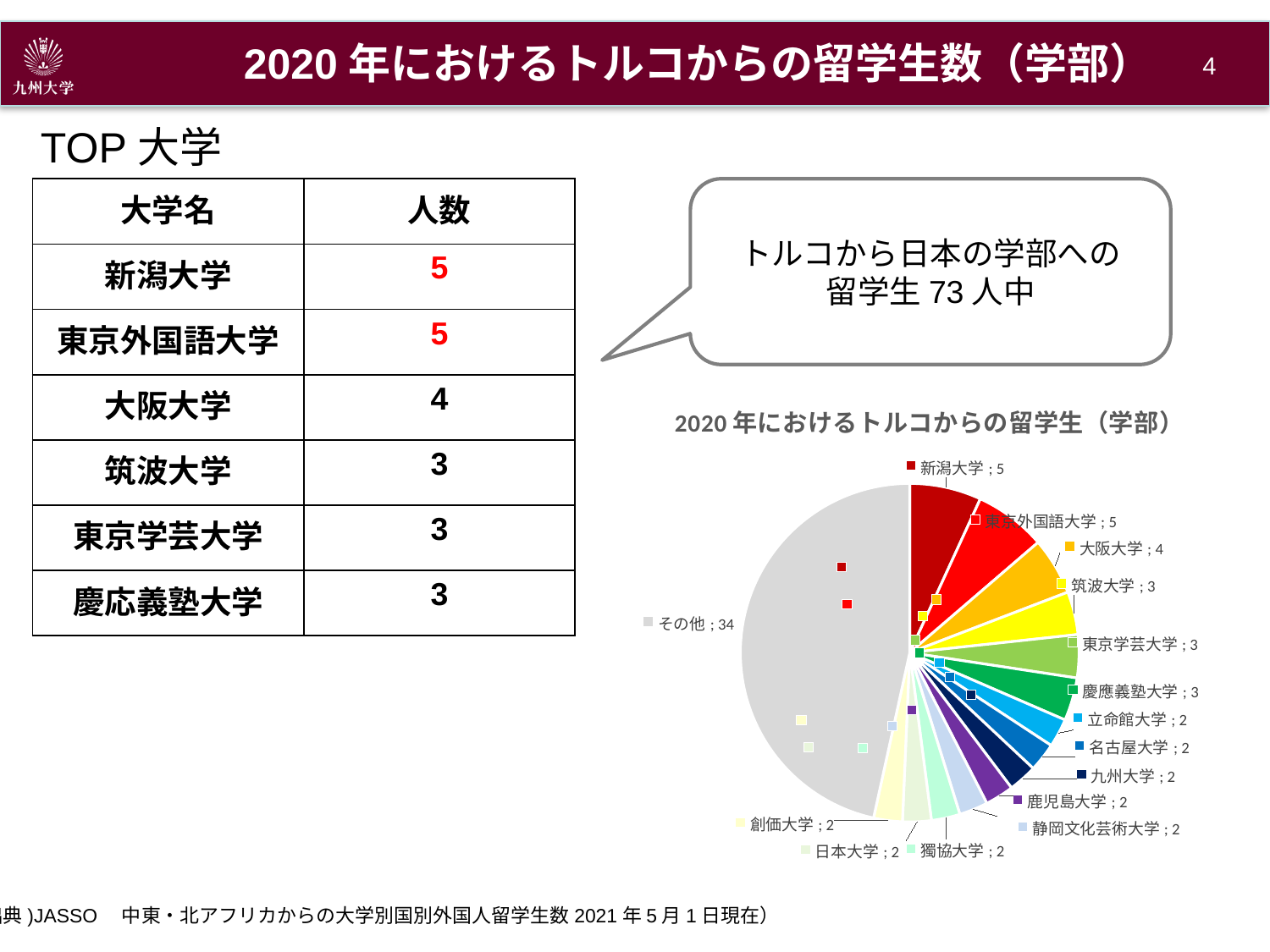

2020年におけるトルコからの留学生数（学部）
4
TOP大学
| 大学名 | 人数 |
| --- | --- |
| 新潟大学 | 5 |
| 東京外国語大学 | 5 |
| 大阪大学 | 4 |
| 筑波大学 | 3 |
| 東京学芸大学 | 3 |
| 慶応義塾大学 | 3 |
トルコから日本の学部への
留学生73人中

### Chart: 2020年におけるトルコからの留学生（学部）

| Category |  |
|---|---|
| 新潟大学 | 5.0 |
| 東京外国語大学 | 5.0 |
| 大阪大学 | 4.0 |
| 筑波大学 | 3.0 |
| 東京学芸大学 | 3.0 |
| 慶應義塾大学 | 3.0 |
| 立命館大学 | 2.0 |
| 名古屋大学 | 2.0 |
| 九州大学 | 2.0 |
| 鹿児島大学 | 2.0 |
| 静岡文化芸術大学 | 2.0 |
| 獨協大学 | 2.0 |
| 日本大学 | 2.0 |
| 創価大学 | 2.0 |
| その他 | 34.0 |
(出典)JASSO　中東・北アフリカからの大学別国別外国人留学生数2021年5月1日現在）